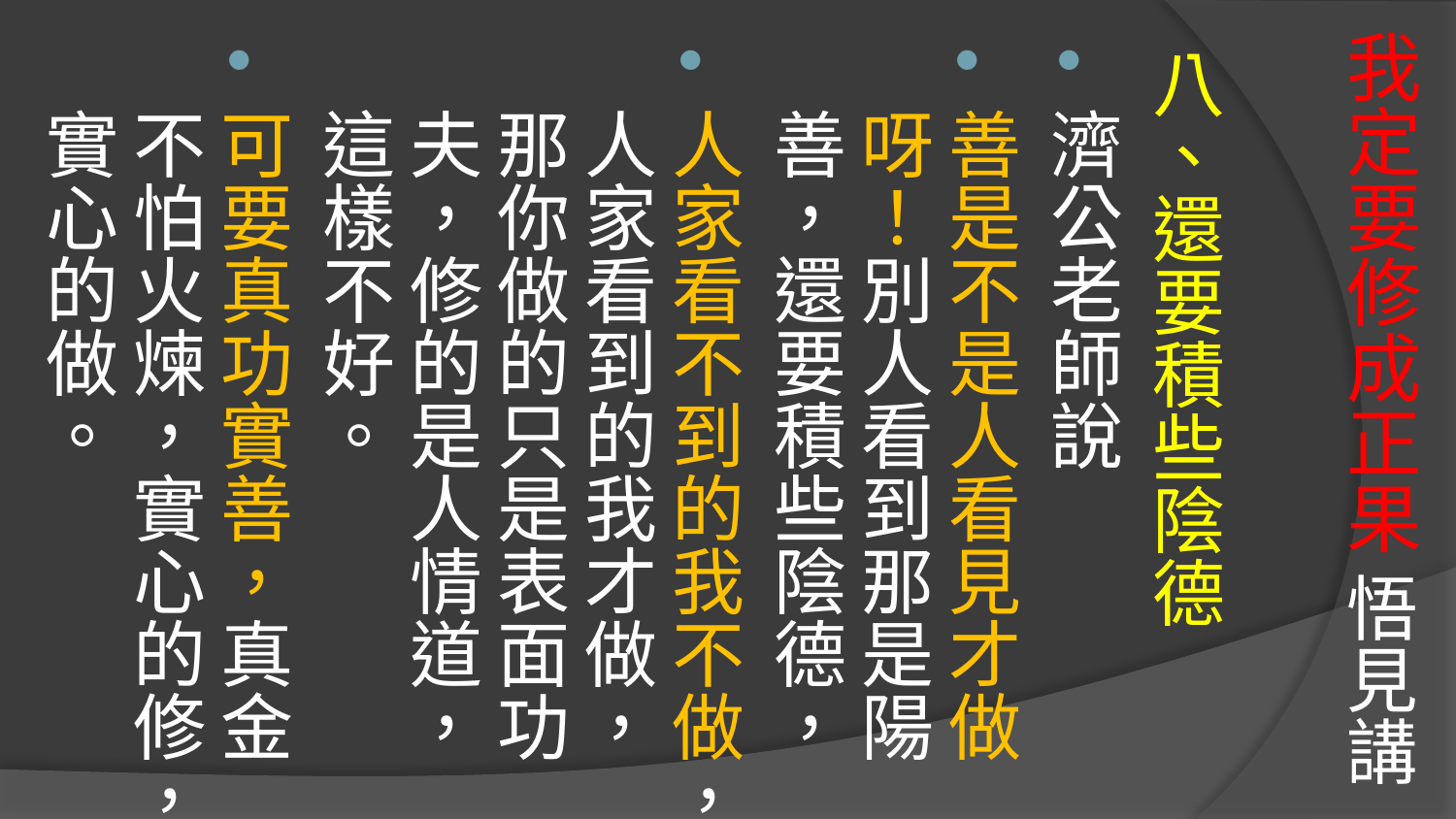

# 我定要修成正果 悟見講
八、還要積些陰德
濟公老師說
善是不是人看見才做呀！別人看到那是陽善，還要積些陰德，
人家看不到的我不做，人家看到的我才做，那你做的只是表面功夫，修的是人情道，這樣不好。
可要真功實善，真金不怕火煉，實心的修，實心的做。